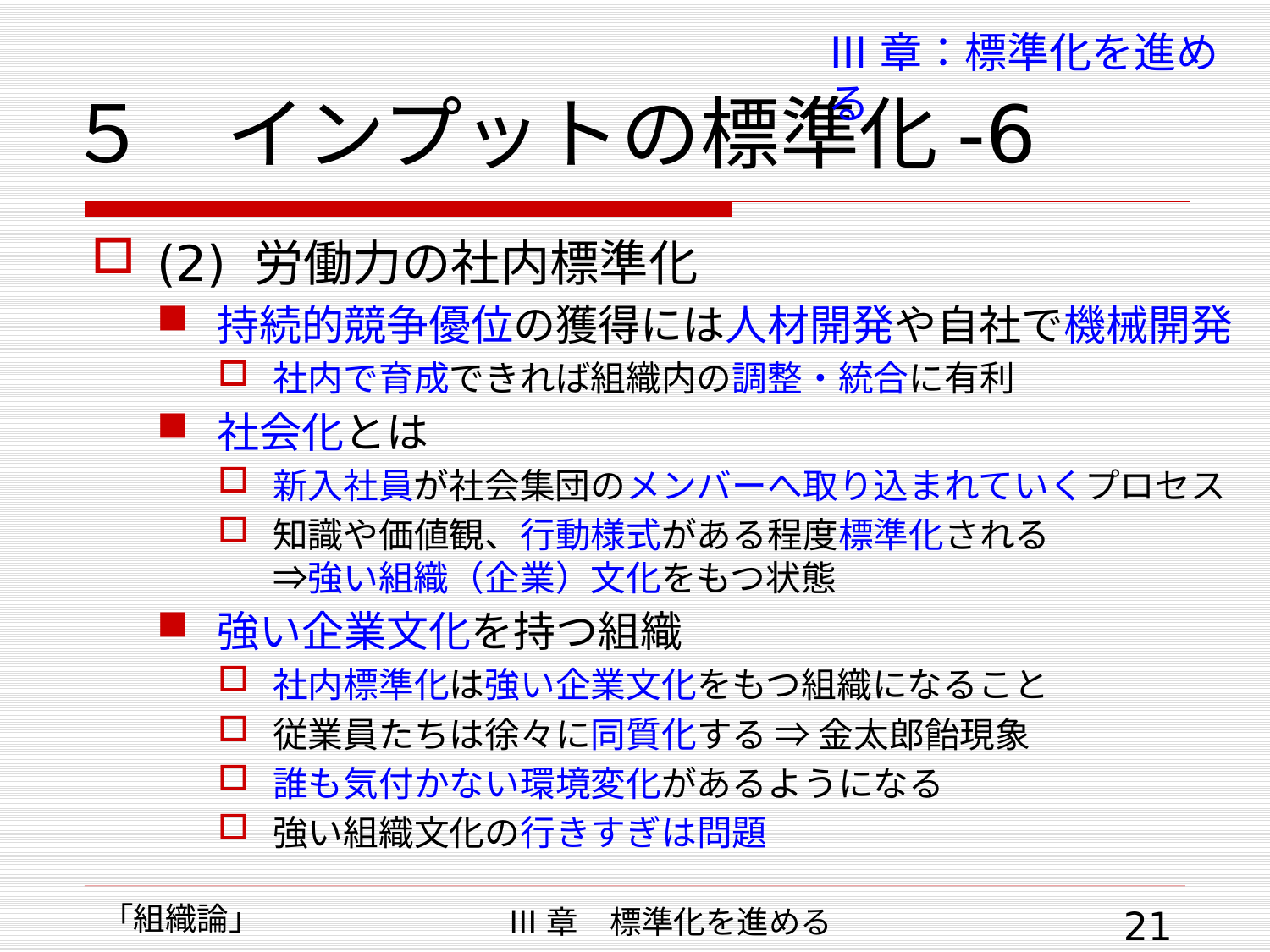

# ５　インプットの標準化-6
Ⅲ章：標準化を進める
(2) 労働力の社内標準化
持続的競争優位の獲得には人材開発や自社で機械開発
社内で育成できれば組織内の調整・統合に有利
社会化とは
新入社員が社会集団のメンバーへ取り込まれていくプロセス
知識や価値観、行動様式がある程度標準化される
⇒強い組織（企業）文化をもつ状態
強い企業文化を持つ組織
社内標準化は強い企業文化をもつ組織になること
従業員たちは徐々に同質化する ⇒ 金太郎飴現象
誰も気付かない環境変化があるようになる
強い組織文化の行きすぎは問題

「組織論」
Ⅲ章　標準化を進める
21